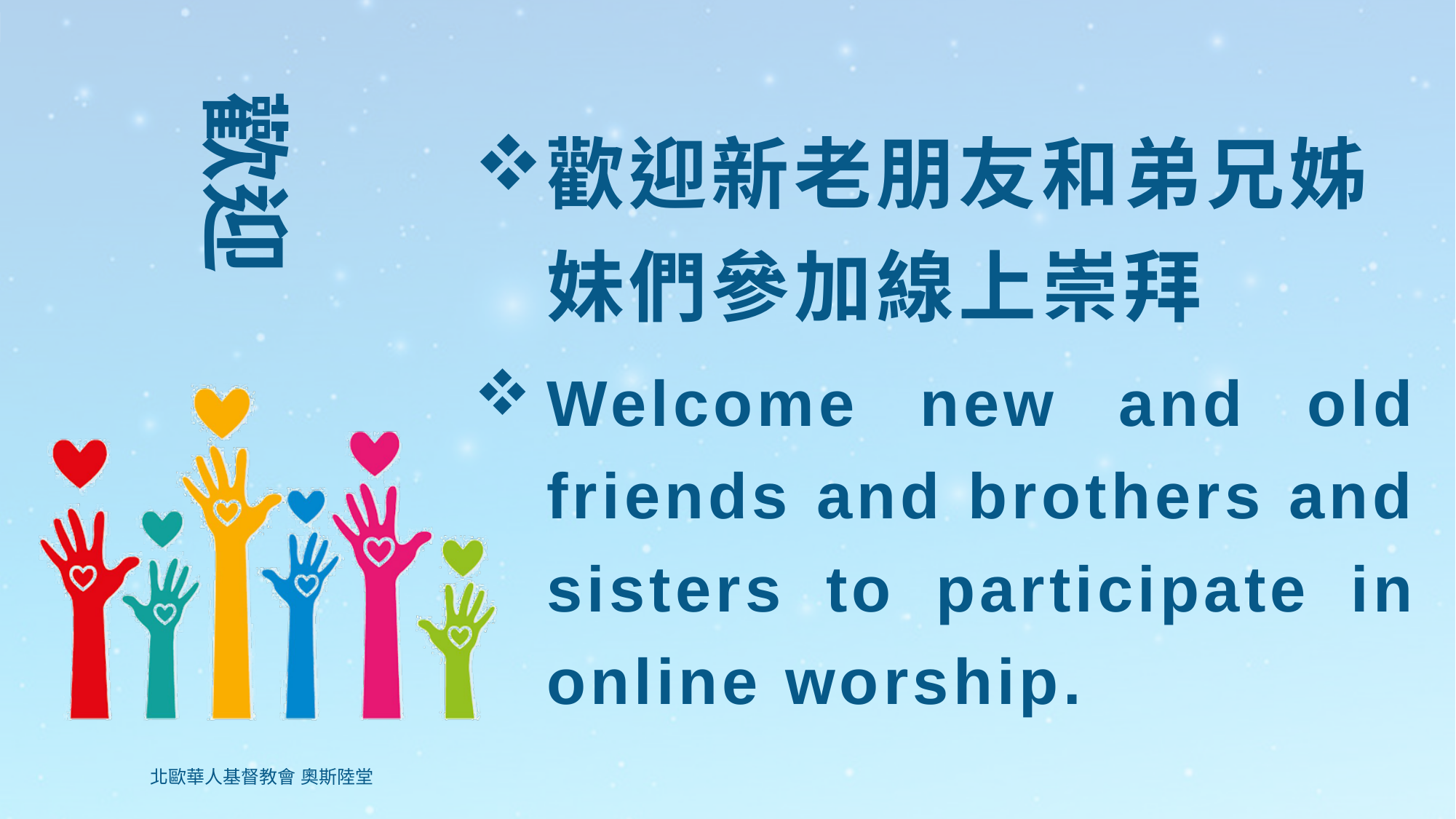

歡迎新老朋友和弟兄姊妹們參加線上崇拜
Welcome new and old friends and brothers and sisters to participate in online worship.
北歐華人基督教會 奧斯陸堂